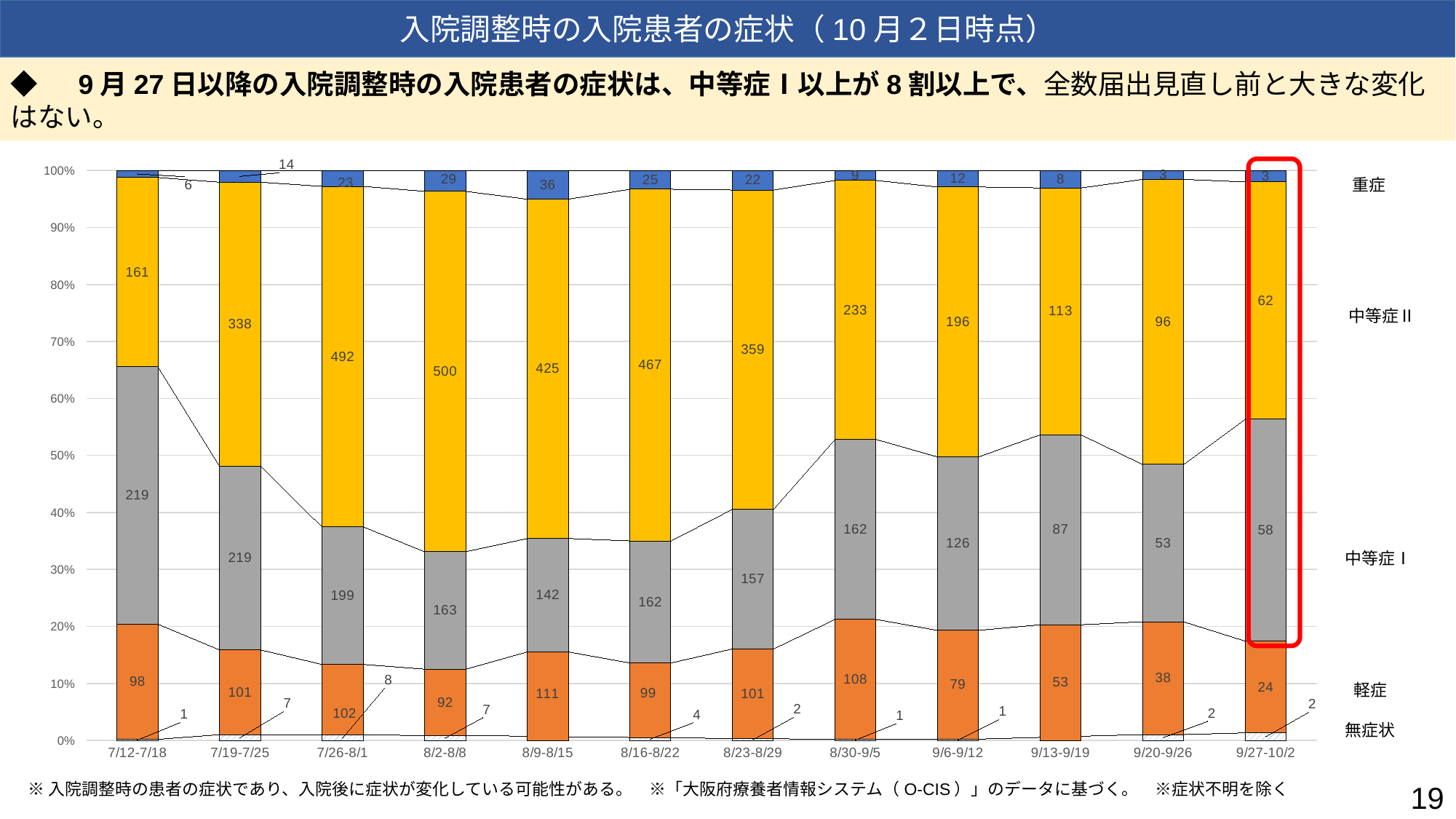

入院調整時の入院患者の症状（10月２日時点）
◆　9月27日以降の入院調整時の入院患者の症状は、中等症Ⅰ以上が8割以上で、全数届出見直し前と大きな変化はない。

### Chart

| Category | 無症状 | 軽症 | 中等症Ⅰ | 中等症Ⅱ | 重症 |
|---|---|---|---|---|---|
| 7/12-7/18 | 1.0 | 98.0 | 219.0 | 161.0 | 6.0 |
| 7/19-7/25 | 7.0 | 101.0 | 219.0 | 338.0 | 14.0 |
| 7/26-8/1 | 8.0 | 102.0 | 199.0 | 492.0 | 23.0 |
| 8/2-8/8 | 7.0 | 92.0 | 163.0 | 500.0 | 29.0 |
| 8/9-8/15 | None | 111.0 | 142.0 | 425.0 | 36.0 |
| 8/16-8/22 | 4.0 | 99.0 | 162.0 | 467.0 | 25.0 |
| 8/23-8/29 | 2.0 | 101.0 | 157.0 | 359.0 | 22.0 |
| 8/30-9/5 | 1.0 | 108.0 | 162.0 | 233.0 | 9.0 |
| 9/6-9/12 | 1.0 | 79.0 | 126.0 | 196.0 | 12.0 |
| 9/13-9/19 | None | 53.0 | 87.0 | 113.0 | 8.0 |
| 9/20-9/26 | 2.0 | 38.0 | 53.0 | 96.0 | 3.0 |
| 9/27-10/2 | 2.0 | 24.0 | 58.0 | 62.0 | 3.0 |
重症
中等症Ⅱ
中等症Ⅰ
軽症
無症状
※入院調整時の患者の症状であり、入院後に症状が変化している可能性がある。　※「大阪府療養者情報システム（O-CIS）」のデータに基づく。　※症状不明を除く
19